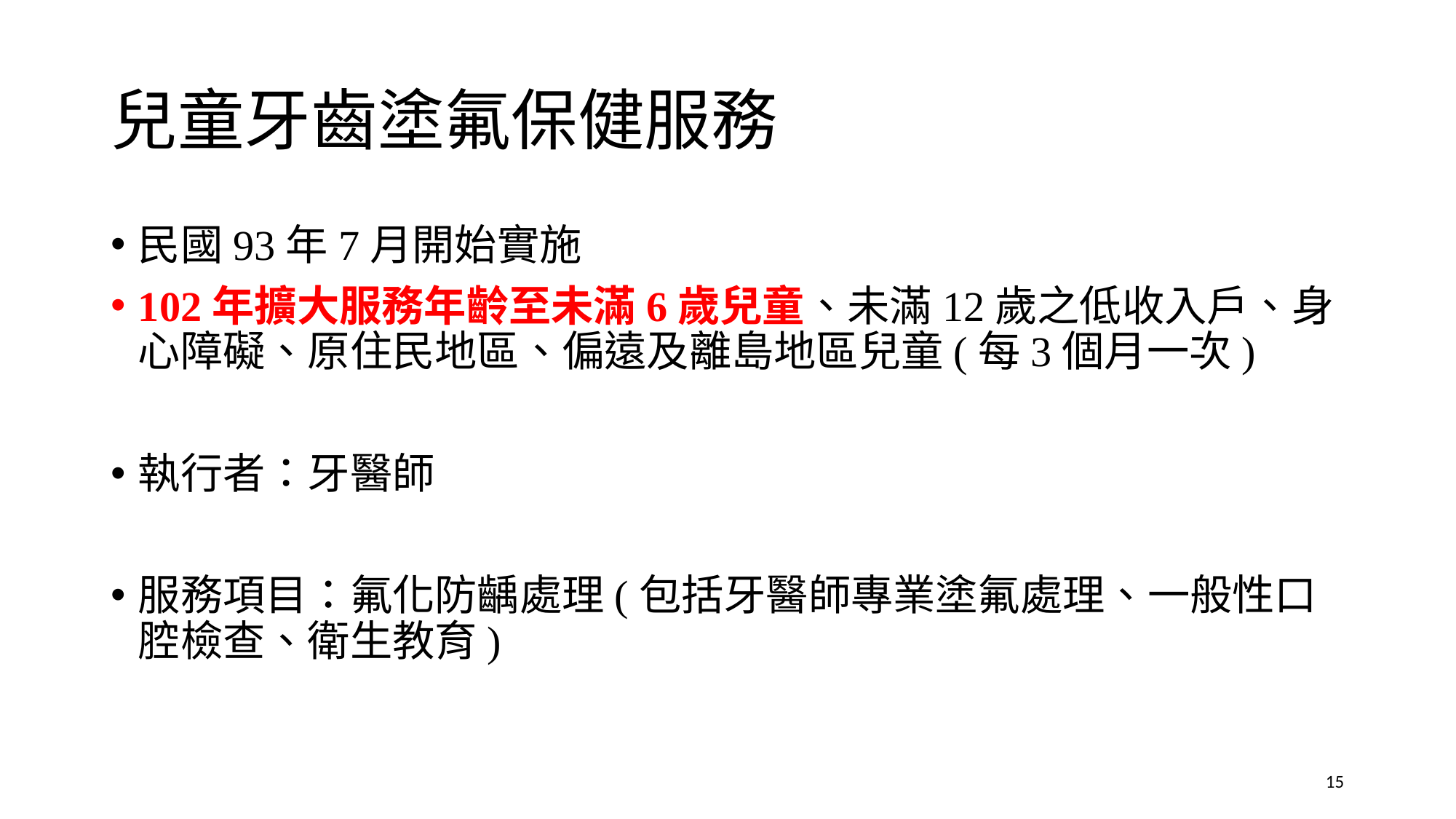

# 兒童牙齒塗氟保健服務
民國93年7月開始實施
102年擴大服務年齡至未滿6歲兒童、未滿12歲之低收入戶、身心障礙、原住民地區、偏遠及離島地區兒童(每3個月一次)

執行者：牙醫師

服務項目：氟化防齲處理(包括牙醫師專業塗氟處理、一般性口腔檢查、衛生教育)

15